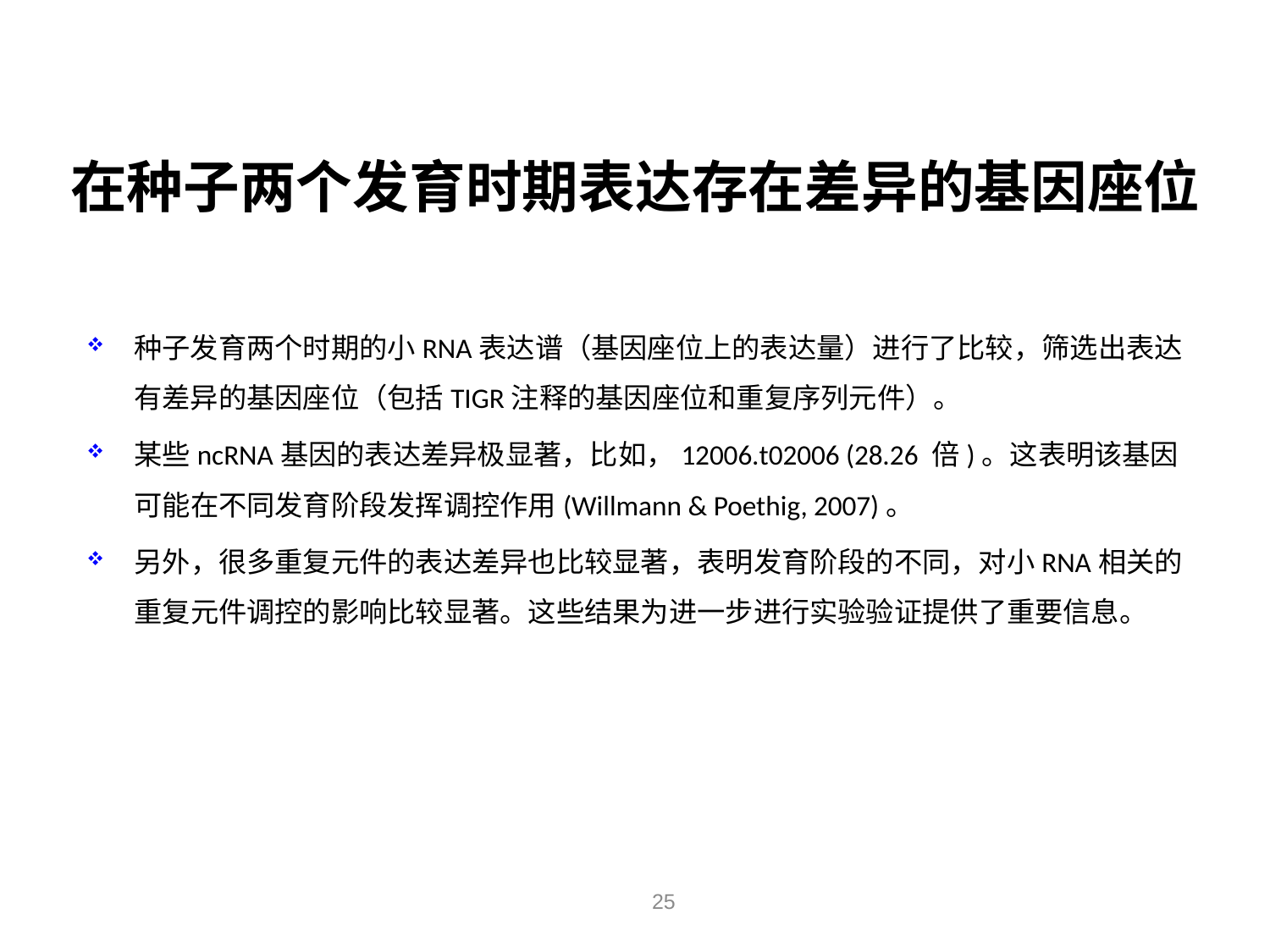

# 在种子两个发育时期表达存在差异的基因座位
种子发育两个时期的小RNA表达谱（基因座位上的表达量）进行了比较，筛选出表达有差异的基因座位（包括TIGR注释的基因座位和重复序列元件）。
某些ncRNA基因的表达差异极显著，比如，12006.t02006 (28.26 倍)。这表明该基因可能在不同发育阶段发挥调控作用(Willmann & Poethig, 2007)。
另外，很多重复元件的表达差异也比较显著，表明发育阶段的不同，对小RNA相关的重复元件调控的影响比较显著。这些结果为进一步进行实验验证提供了重要信息。

25